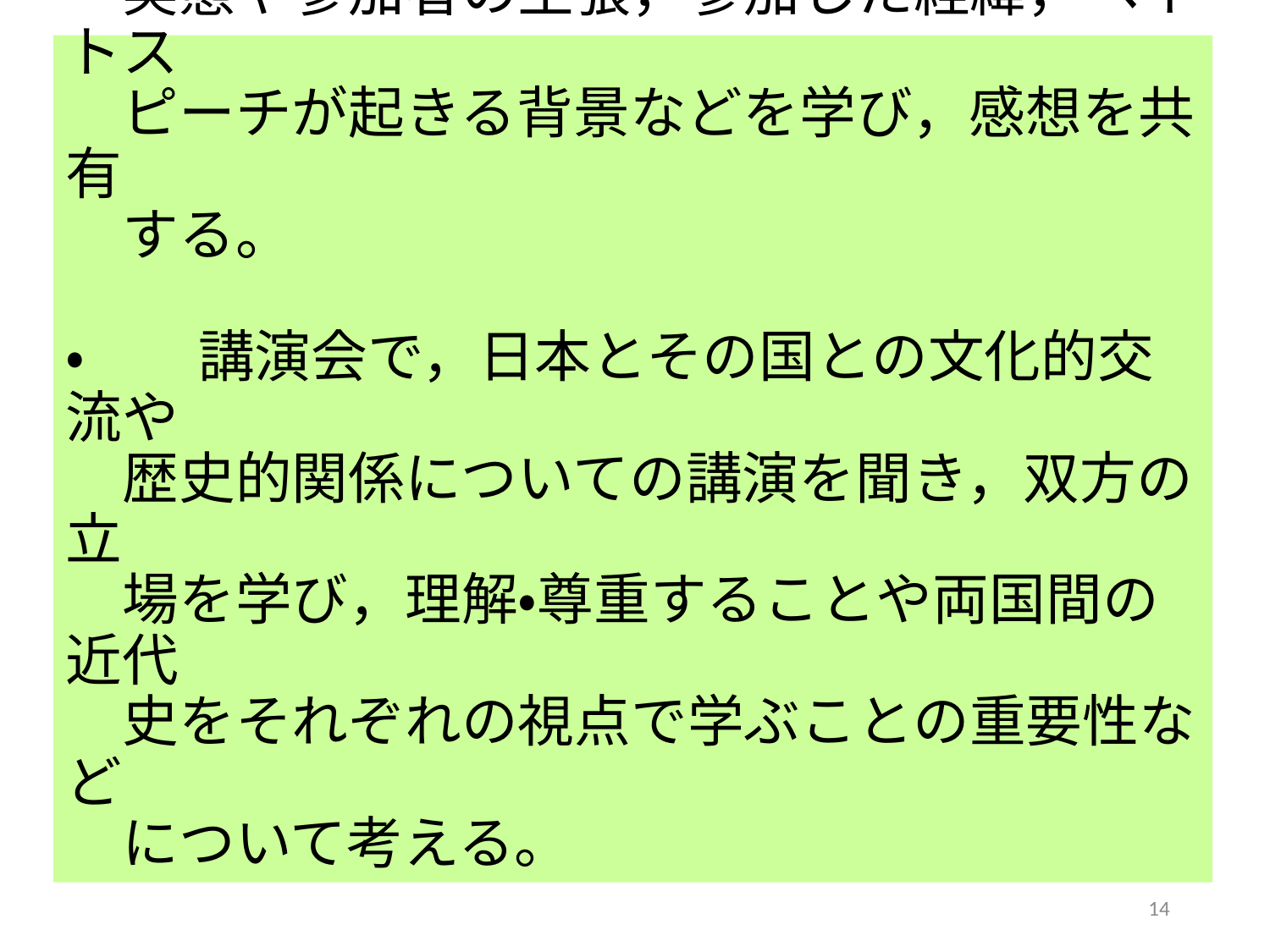

# 【高等学校：特別活動（ホームルーム活動）】 ・　　ヘイトスピーチを扱った映像を視聴し，その 　実態や参加者の主張，参加した経緯，ヘイトス 　ピーチが起きる背景などを学び，感想を共有 　する。 ・　　講演会で，日本とその国との文化的交流や 　歴史的関係についての講演を聞き，双方の立 　場を学び，理解・尊重することや両国間の近代 　史をそれぞれの視点で学ぶことの重要性など 　について考える。
14